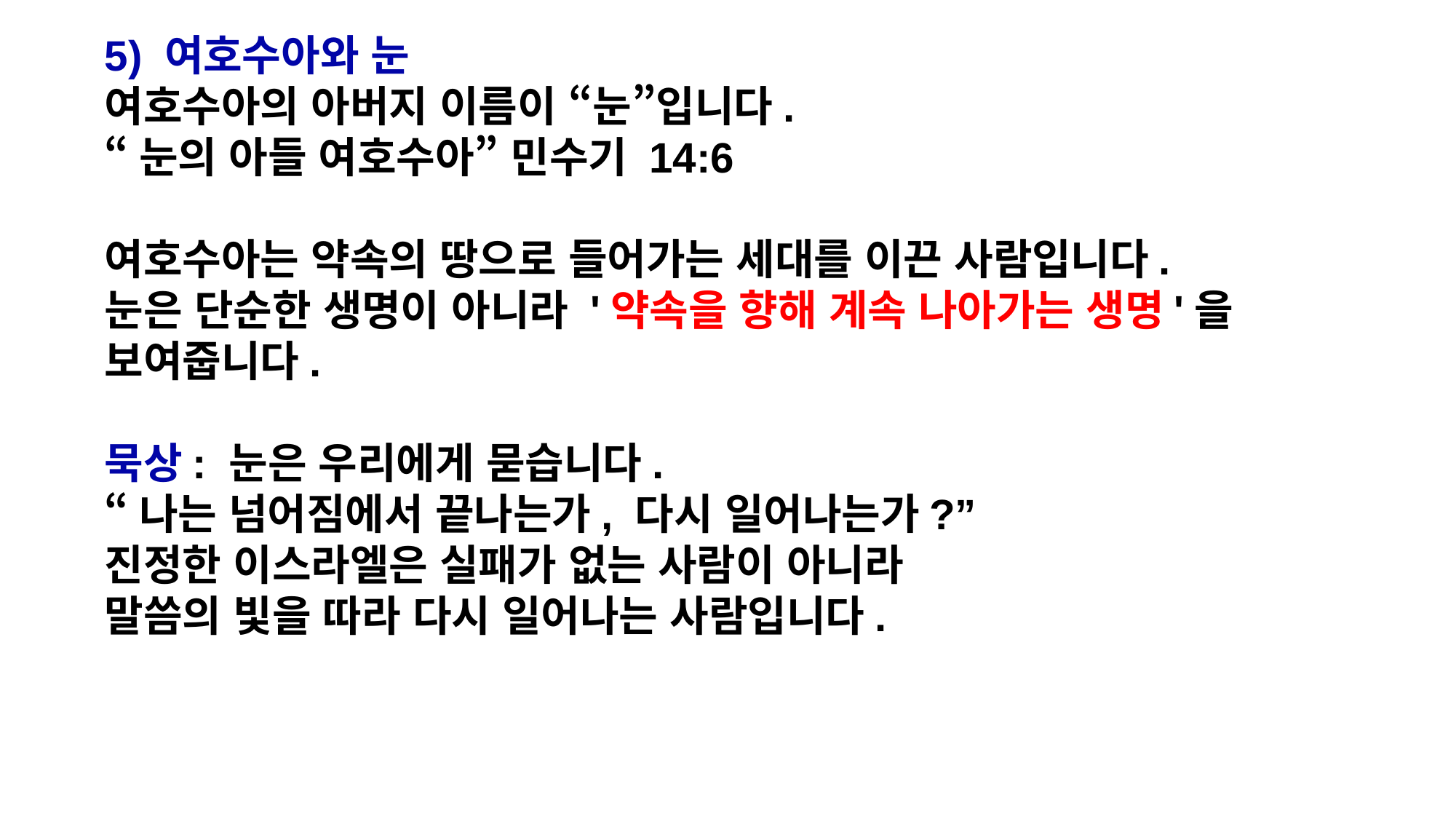

5) 여호수아와 눈
여호수아의 아버지 이름이 “눈”입니다.
“눈의 아들 여호수아” 민수기 14:6

여호수아는 약속의 땅으로 들어가는 세대를 이끈 사람입니다.
눈은 단순한 생명이 아니라 '약속을 향해 계속 나아가는 생명'을 보여줍니다.

묵상: 눈은 우리에게 묻습니다.
“나는 넘어짐에서 끝나는가, 다시 일어나는가?”
진정한 이스라엘은 실패가 없는 사람이 아니라
말씀의 빛을 따라 다시 일어나는 사람입니다.